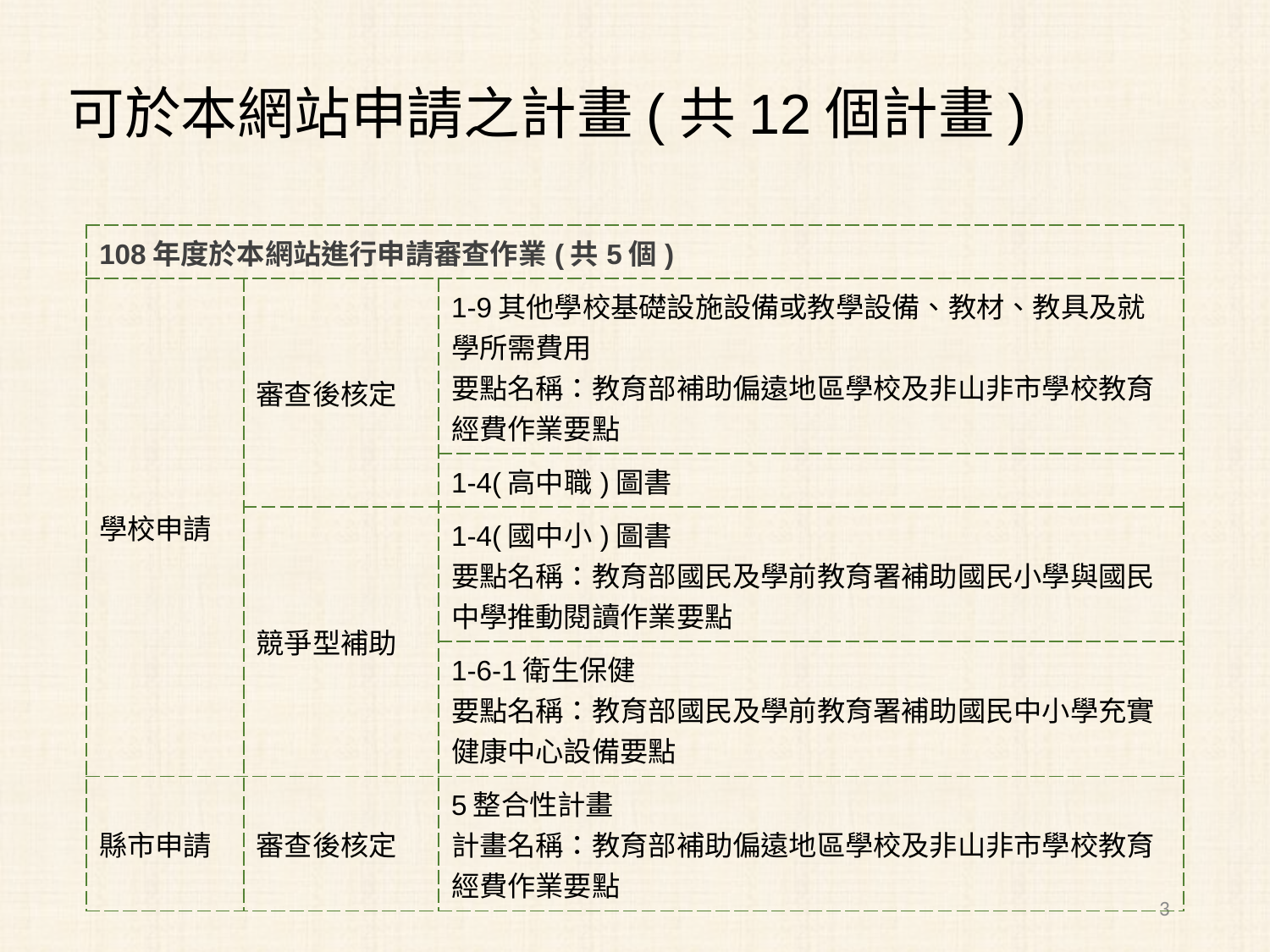

# 可於本網站申請之計畫(共12個計畫)
| 108年度於本網站進行申請審查作業(共5個) |  |  |
| --- | --- | --- |
| 學校申請 | 審查後核定 | 1-9其他學校基礎設施設備或教學設備、教材、教具及就學所需費用 要點名稱：教育部補助偏遠地區學校及非山非市學校教育經費作業要點 |
|  |  | 1-4(高中職)圖書 |
|  | 競爭型補助 | 1-4(國中小)圖書 要點名稱：教育部國民及學前教育署補助國民小學與國民中學推動閱讀作業要點 |
|  |  | 1-6-1衛生保健 要點名稱：教育部國民及學前教育署補助國民中小學充實健康中心設備要點 |
| 縣市申請 | 審查後核定 | 5整合性計畫 計畫名稱：教育部補助偏遠地區學校及非山非市學校教育經費作業要點 |
3